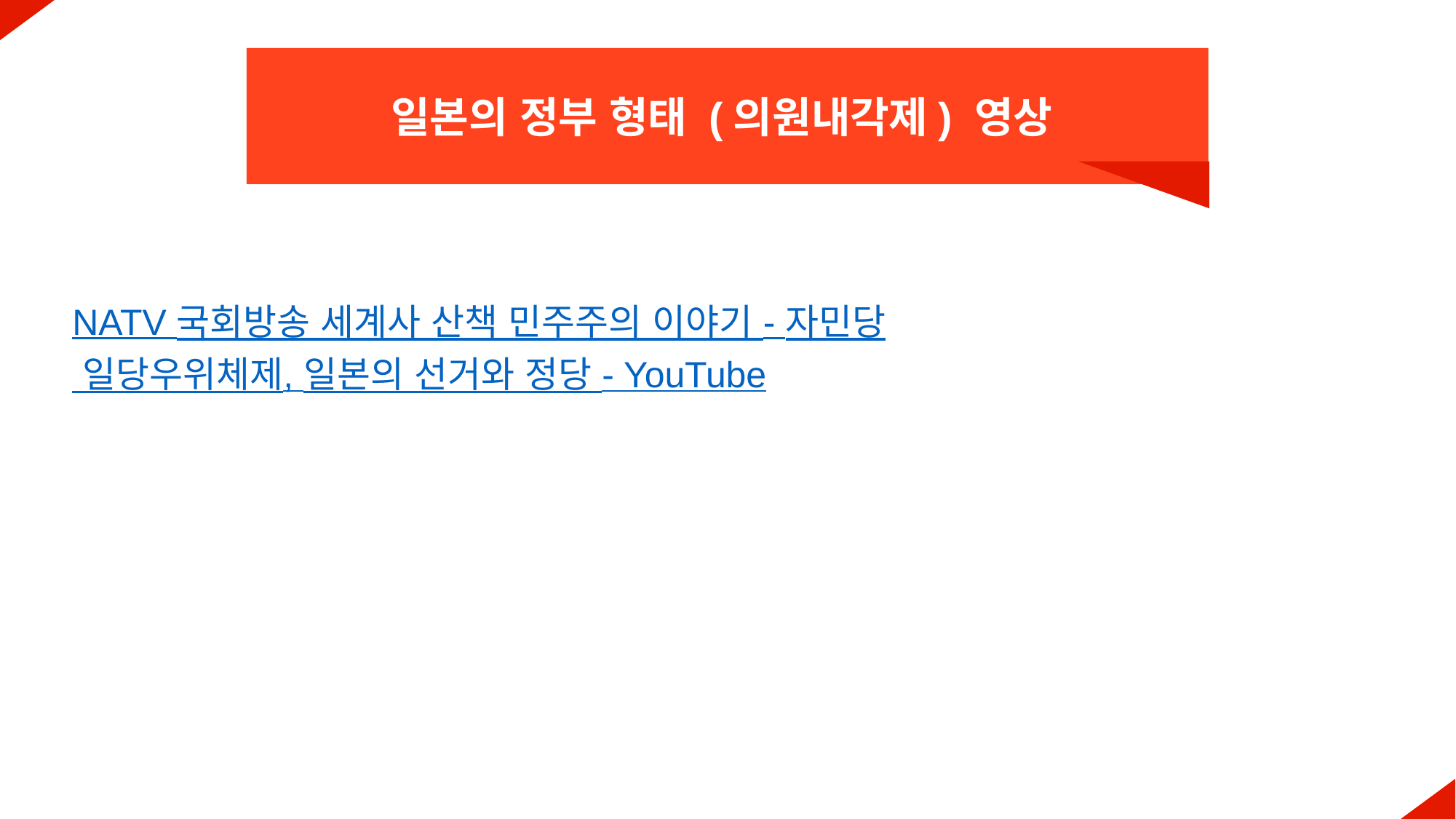

일본의 정부 형태 (의원내각제) 영상

NATV 국회방송 세계사 산책 민주주의 이야기 - 자민당 일당우위체제, 일본의 선거와 정당 - YouTube